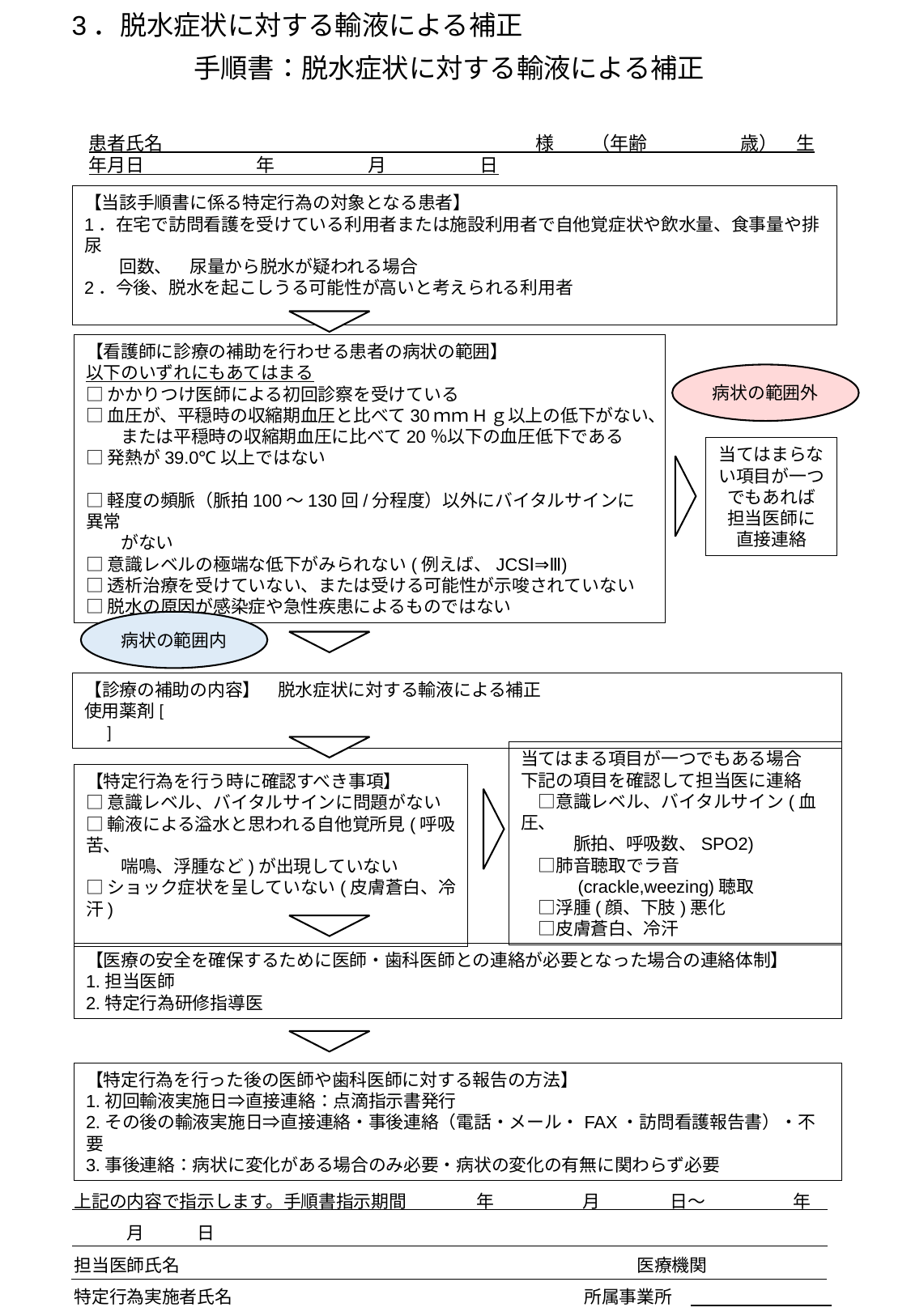

3．脱水症状に対する輸液による補正
手順書：脱水症状に対する輸液による補正
患者氏名　　　　　　　　　　　　　　　　　　　　様　　（年齢　　　　　歳）　生年月日　　　　　　年　　　　　月　　　　　日
【当該手順書に係る特定行為の対象となる患者】
1．在宅で訪問看護を受けている利用者または施設利用者で自他覚症状や飲水量、食事量や排尿
　　回数、　尿量から脱水が疑われる場合
2．今後、脱水を起こしうる可能性が高いと考えられる利用者

【看護師に診療の補助を行わせる患者の病状の範囲】
以下のいずれにもあてはまる
□かかりつけ医師による初回診察を受けている
□血圧が、平穏時の収縮期血圧と比べて30ｍｍHｇ以上の低下がない、
　　または平穏時の収縮期血圧に比べて20％以下の血圧低下である
□発熱が39.0℃以上ではない
□軽度の頻脈（脈拍100～130回/分程度）以外にバイタルサインに異常
　　がない
□意識レベルの極端な低下がみられない(例えば、JCSⅠ⇒Ⅲ)
□透析治療を受けていない、または受ける可能性が示唆されていない
□脱水の原因が感染症や急性疾患によるものではない
病状の範囲外
当てはまらない項目が一つでもあれば
担当医師に
直接連絡

病状の範囲内

【診療の補助の内容】　脱水症状に対する輸液による補正
使用薬剤[　　　　　　　　　　　　　　　　　　　　　　　　　　　　　　　　　　　　　]

当てはまる項目が一つでもある場合
下記の項目を確認して担当医に連絡
　□意識レベル、バイタルサイン(血圧、
　　　脈拍、呼吸数、SPO2)
　□肺音聴取でラ音
　　　(crackle,weezing)聴取
　□浮腫(顔、下肢)悪化
　□皮膚蒼白、冷汗
【特定行為を行う時に確認すべき事項】
□意識レベル、バイタルサインに問題がない
□輸液による溢水と思われる自他覚所見(呼吸苦、
　　喘鳴、浮腫など)が出現していない
□ショック症状を呈していない(皮膚蒼白、冷汗)

【医療の安全を確保するために医師・歯科医師との連絡が必要となった場合の連絡体制】
1.担当医師
2.特定行為研修指導医

【特定行為を行った後の医師や歯科医師に対する報告の方法】
1.初回輸液実施日⇒直接連絡：点滴指示書発行
2.その後の輸液実施日⇒直接連絡・事後連絡（電話・メール・FAX・訪問看護報告書）・不要
3.事後連絡：病状に変化がある場合のみ必要・病状の変化の有無に関わらず必要
上記の内容で指示します。手順書指示期間　　　　年　　　　　月　　　　日～　　　　　年　　　　月　　　日
担当医師氏名　　　　　　　　　　　　　　　　　　　　　　　　　　医療機関
特定行為実施者氏名　　　　　　　　　　　　　　　　　　　　所属事業所